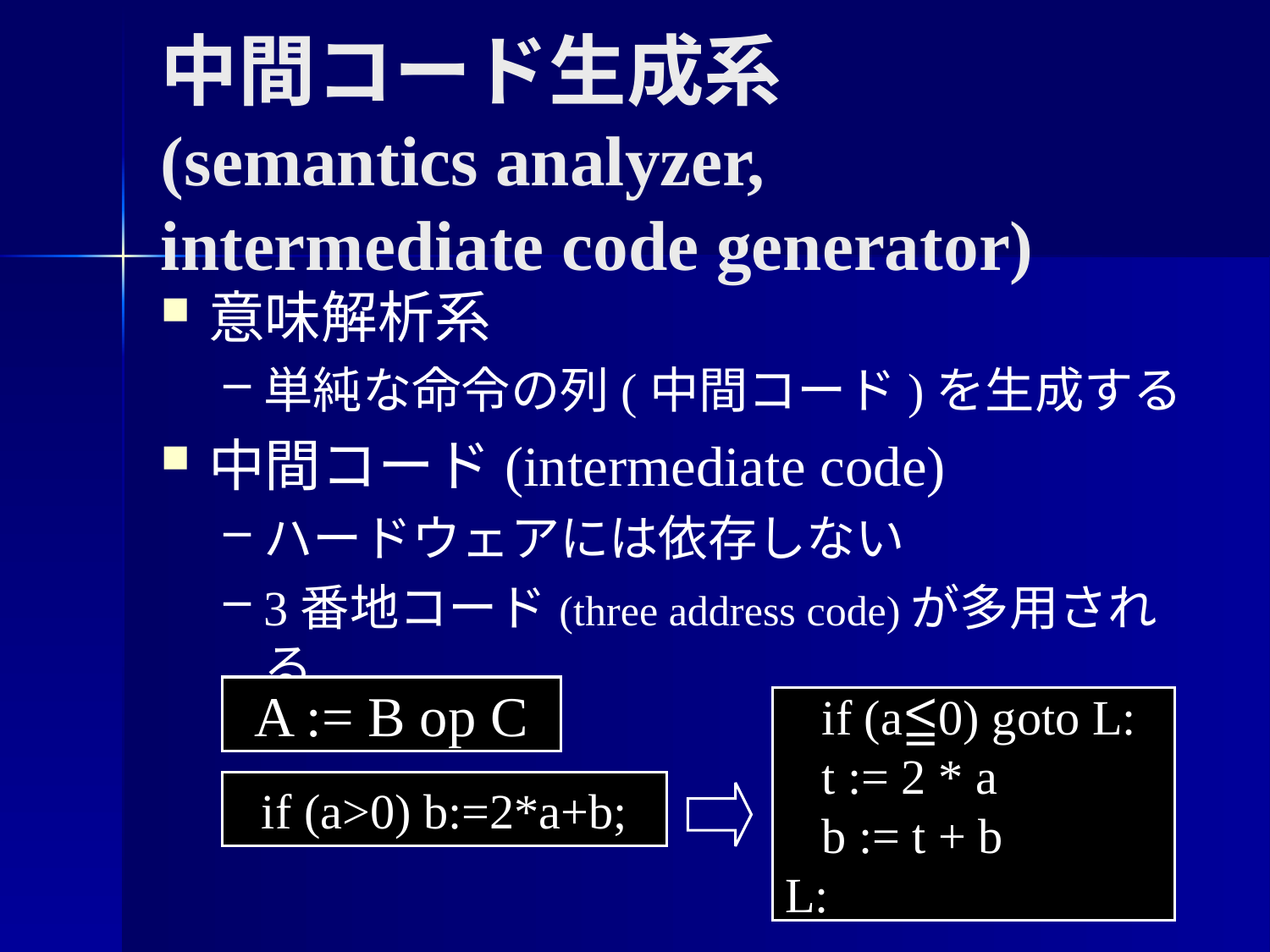

# 中間コード生成系 (semantics analyzer, intermediate code generator)
意味解析系
単純な命令の列(中間コード)を生成する
中間コード(intermediate code)
ハードウェアには依存しない
3番地コード(three address code)が多用される
A := B op C
   if (a≦0) goto L:
   t := 2 * a
   b := t + b
L:

if (a>0) b:=2*a+b;